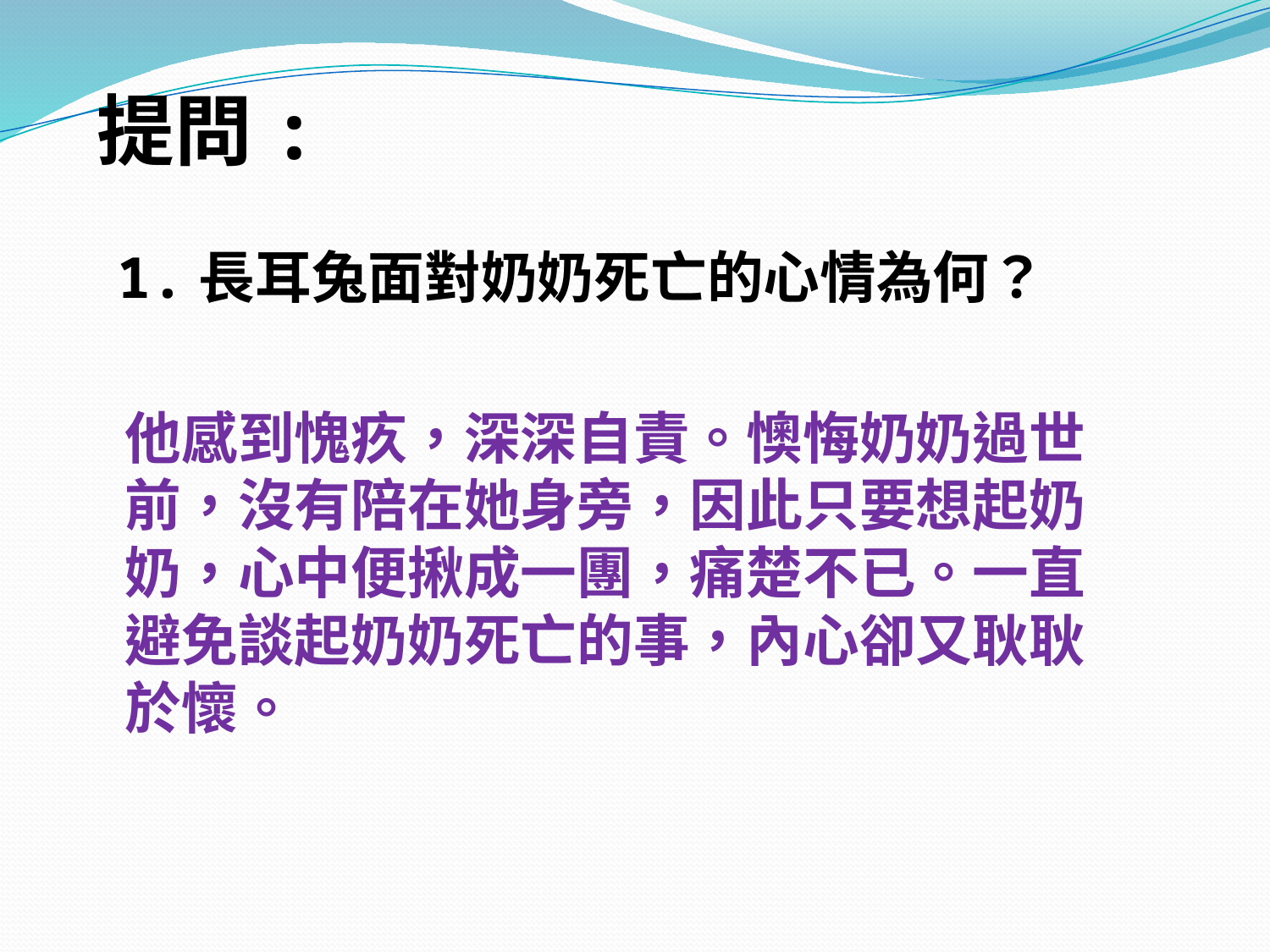

提問:
1.長耳兔面對奶奶死亡的心情為何？
他感到愧疚，深深自責。懊悔奶奶過世前，沒有陪在她身旁，因此只要想起奶奶，心中便揪成一團，痛楚不已。一直避免談起奶奶死亡的事，內心卻又耿耿於懷。